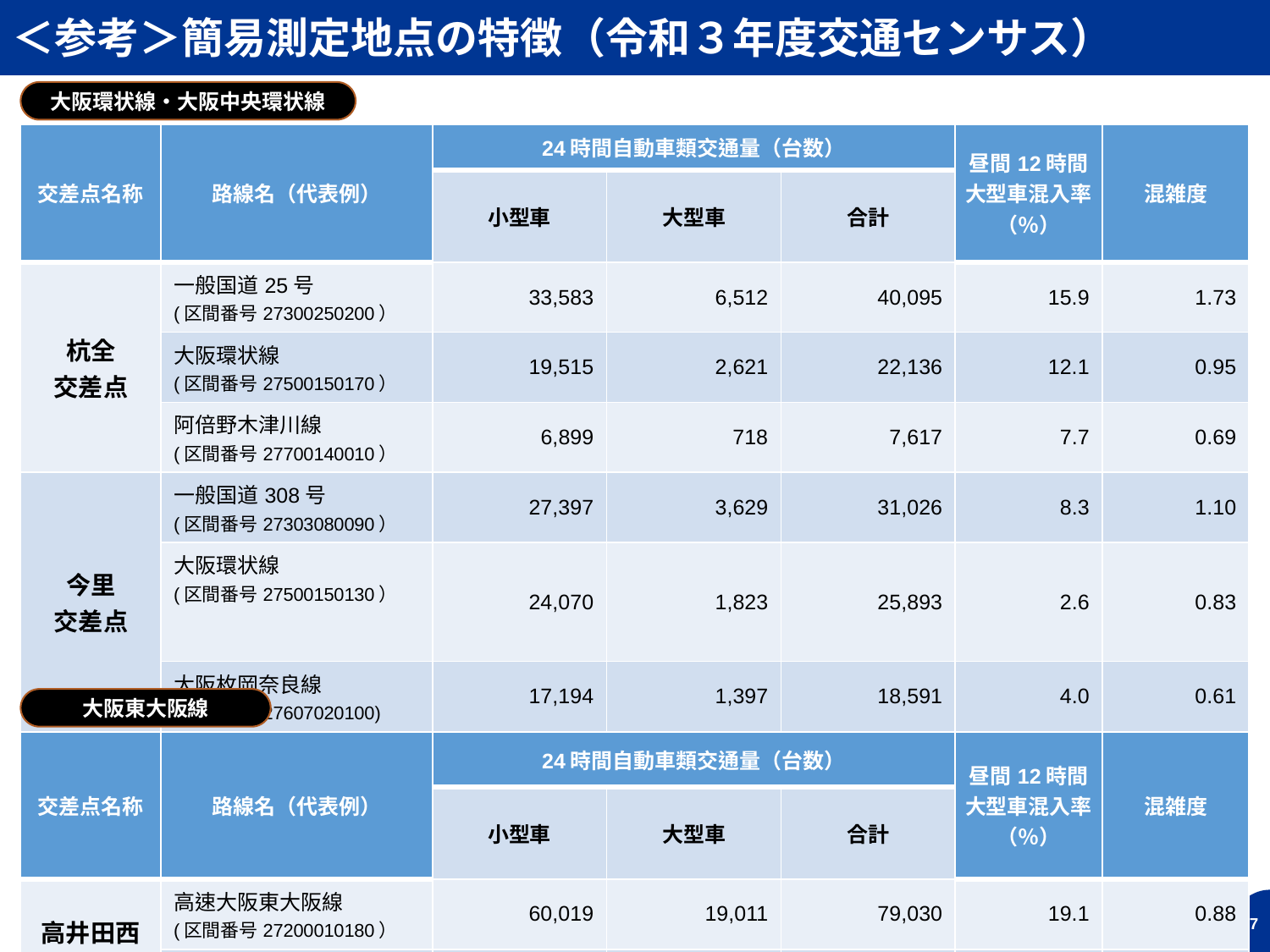

＜参考＞簡易測定地点の特徴（令和３年度交通センサス）
大阪環状線・大阪中央環状線
| 交差点名称 | 路線名（代表例） | 24時間自動車類交通量（台数） |  |  | 昼間12時間 大型車混入率 （％） | 混雑度 |
| --- | --- | --- | --- | --- | --- | --- |
| 交差点名称 |  | 小型車 | 大型車 | 合計 |  |  |
| 杭全 交差点 | 一般国道25号 (区間番号27300250200） | 33,583 | 6,512 | 40,095 | 15.9 | 1.73 |
|  | 大阪環状線 (区間番号27500150170） | 19,515 | 2,621 | 22,136 | 12.1 | 0.95 |
|  | 阿倍野木津川線 (区間番号27700140010） | 6,899 | 718 | 7,617 | 7.7 | 0.69 |
| 今里 交差点 | 一般国道308号 (区間番号27303080090） | 27,397 | 3,629 | 31,026 | 8.3 | 1.10 |
|  | 大阪環状線 (区間番号27500150130） | 24,070 | 1,823 | 25,893 | 2.6 | 0.83 |
|  | 大阪枚岡奈良線 (区間番号27607020100) | 17,194 | 1,397 | 18,591 | 4.0 | 0.61 |
| 加美福 井戸西 交差点 | 近畿自動車道 (区間番号27110730270） | 74,425 | 13,502 | 87,927 | 13.6 | 0.87 |
|  | 大阪中央環状線 (区間番号27400020310） | 51,688 | 15,481 | 67,169 | 21.3 | 3.82 |
大阪東大阪線
| 交差点名称 | 路線名（代表例） | 24時間自動車類交通量（台数） |  |  | 昼間12時間 大型車混入率 （％） | 混雑度 |
| --- | --- | --- | --- | --- | --- | --- |
| 交差点名称 |  | 小型車 | 大型車 | 合計 |  |  |
| 高井田西交差点 | 高速大阪東大阪線 (区間番号27200010180） | 60,019 | 19,011 | 79,030 | 19.1 | 0.88 |
|  | 一般国道３０８号 (区間番号27303080140） | 40,471 | 9,546 | 50,017 | 16.8 | 1.17 |